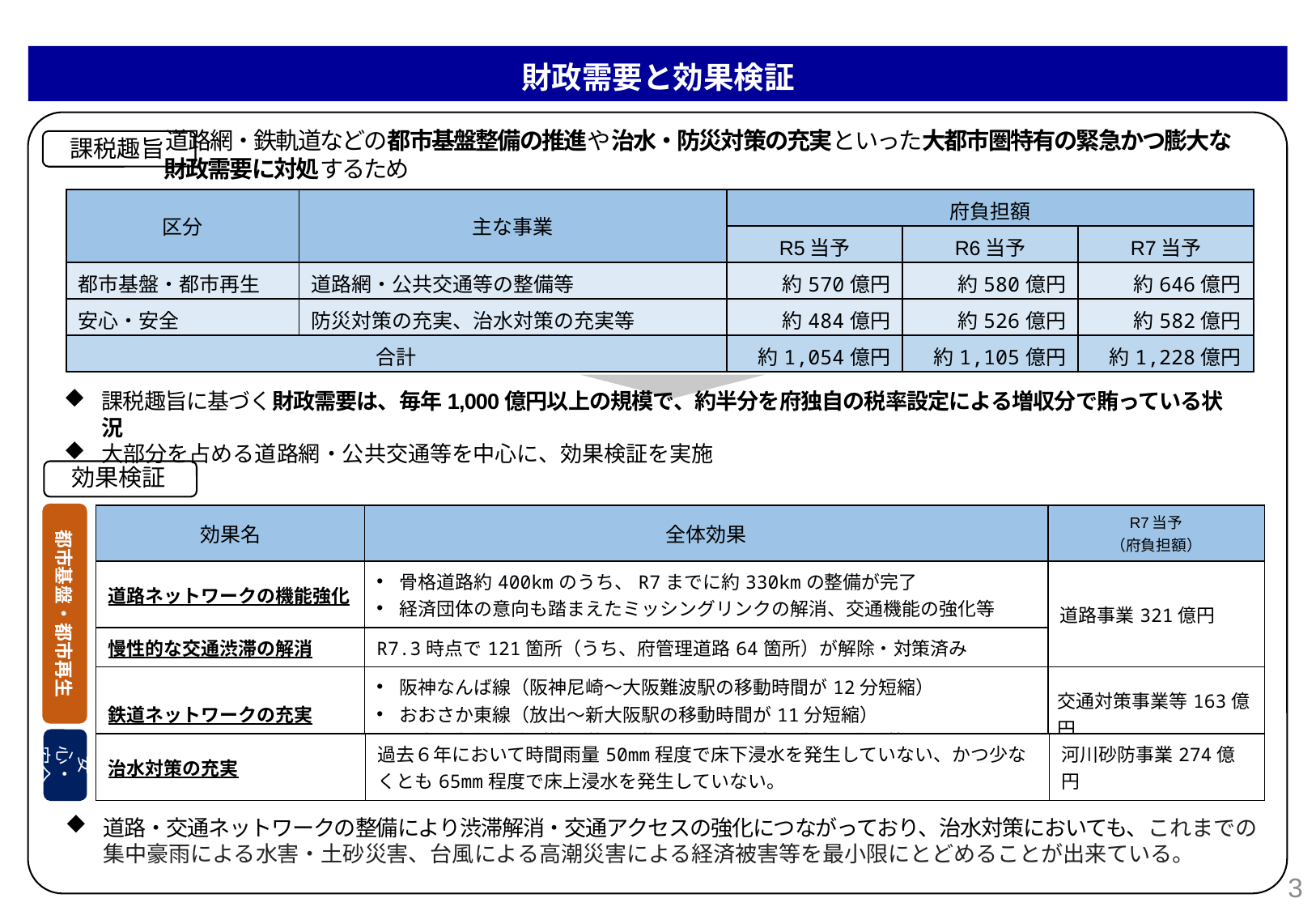

財政需要と効果検証

                          道路網・鉄軌道などの都市基盤整備の推進や治水・防災対策の充実といった大都市圏特有の緊急かつ膨大な
                          財政需要に対処するため
課税趣旨

| 区分 | 主な事業 | 府負担額 |  |  |
| --- | --- | --- | --- | --- |
| 区分 | 主な事業 | R5当予 | R6当予 | R7当予 |
| 都市基盤・都市再生 | 道路網・公共交通等の整備等 | 約570億円 | 約580億円 | 約646億円 |
| 安心・安全 | 防災対策の充実、治水対策の充実等 | 約484億円 | 約526億円 | 約582億円 |
| 合計 |  | 約1,054億円 | 約1,105億円 | 約1,228億円 |

課税趣旨に基づく財政需要は、毎年1,000億円以上の規模で、約半分を府独自の税率設定による増収分で賄っている状況
大部分を占める道路網・公共交通等を中心に、効果検証を実施
効果検証

都市基盤・都市再生
| 効果名 | 全体効果 | R7当予 （府負担額） |
| --- | --- | --- |
| 道路ネットワークの機能強化 | 骨格道路約400kmのうち、R7までに約330kmの整備が完了 経済団体の意向も踏まえたミッシングリンクの解消、交通機能の強化等 | 道路事業321億円 |
| 慢性的な交通渋滞の解消 | R7.3時点で121箇所（うち、府管理道路64箇所）が解除・対策済み | 〇〇事業 〇〇億円 |
| 鉄道ネットワークの充実 | 阪神なんば線（阪神尼崎～大阪難波駅の移動時間が12分短縮） おおさか東線（放出～新大阪駅の移動時間が11分短縮） 北大阪急行延伸（箕面萱野～梅田駅の移動時間が12分短縮） | 交通対策事業等163億円 |
安心・安全
| 治水対策の充実 | 過去６年において時間雨量50mm程度で床下浸水を発生していない、かつ少なくとも65mm程度で床上浸水を発生していない。 | 河川砂防事業274億円 |
| --- | --- | --- |

道路・交通ネットワークの整備により渋滞解消・交通アクセスの強化につながっており、治水対策においても、これまでの集中豪雨による水害・土砂災害、台風による高潮災害による経済被害等を最小限にとどめることが出来ている。
3